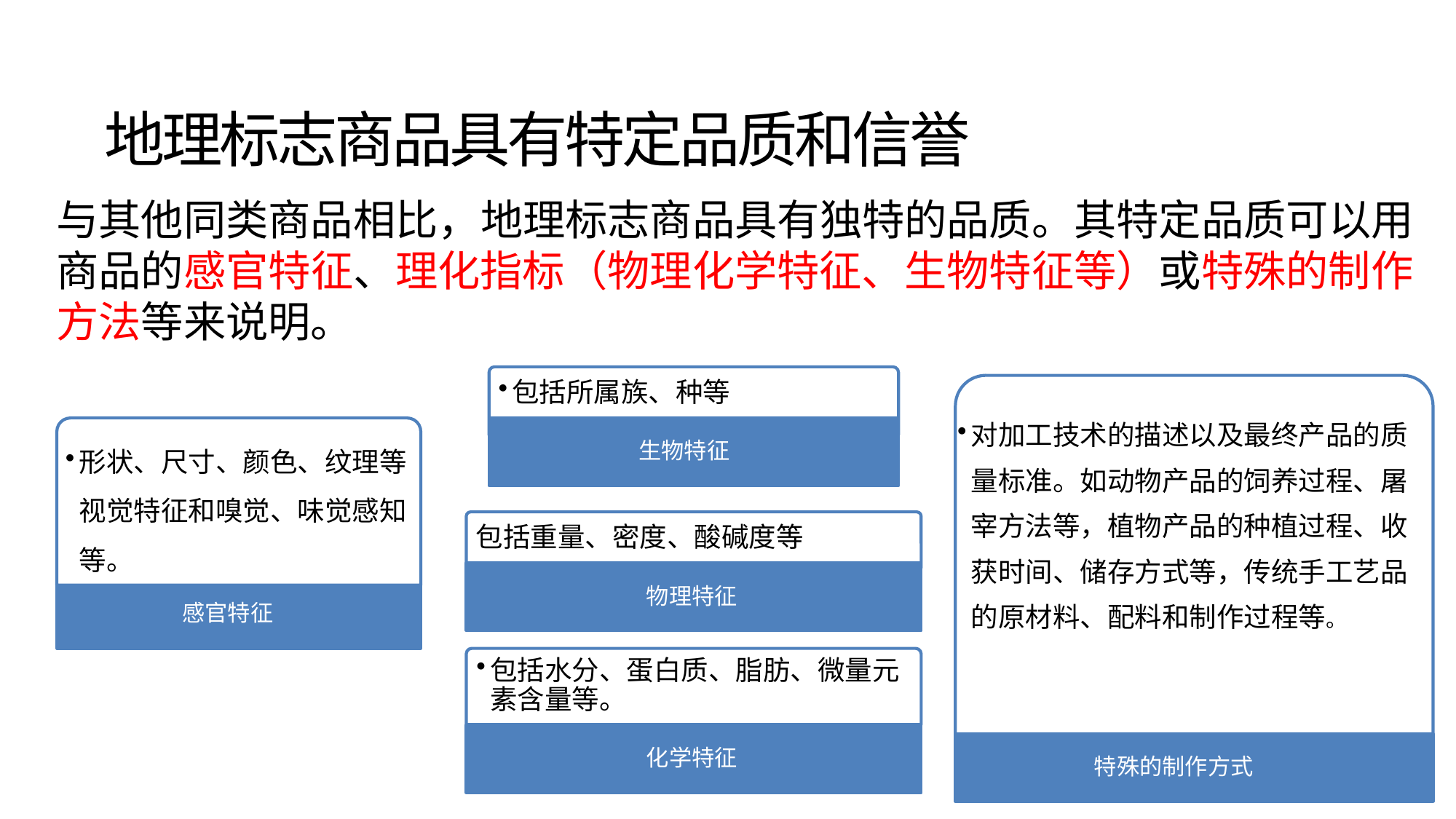

地理标志商品具有特定品质和信誉

与其他同类商品相比，地理标志商品具有独特的品质。其特定品质可以用商品的感官特征、理化指标（物理化学特征、生物特征等）或特殊的制作方法等来说明。

包括所属族、种等

对加工技术的描述以及最终产品的质量标准。如动物产品的饲养过程、屠宰方法等，植物产品的种植过程、收获时间、储存方式等，传统手工艺品的原材料、配料和制作过程等。

形状、尺寸、颜色、纹理等视觉特征和嗅觉、味觉感知等。

                  生物特征

包括重量、密度、酸碱度等

物理特征

      感官特征

包括水分、蛋白质、脂肪、微量元素含量等。

化学特征

      特殊的制作方式